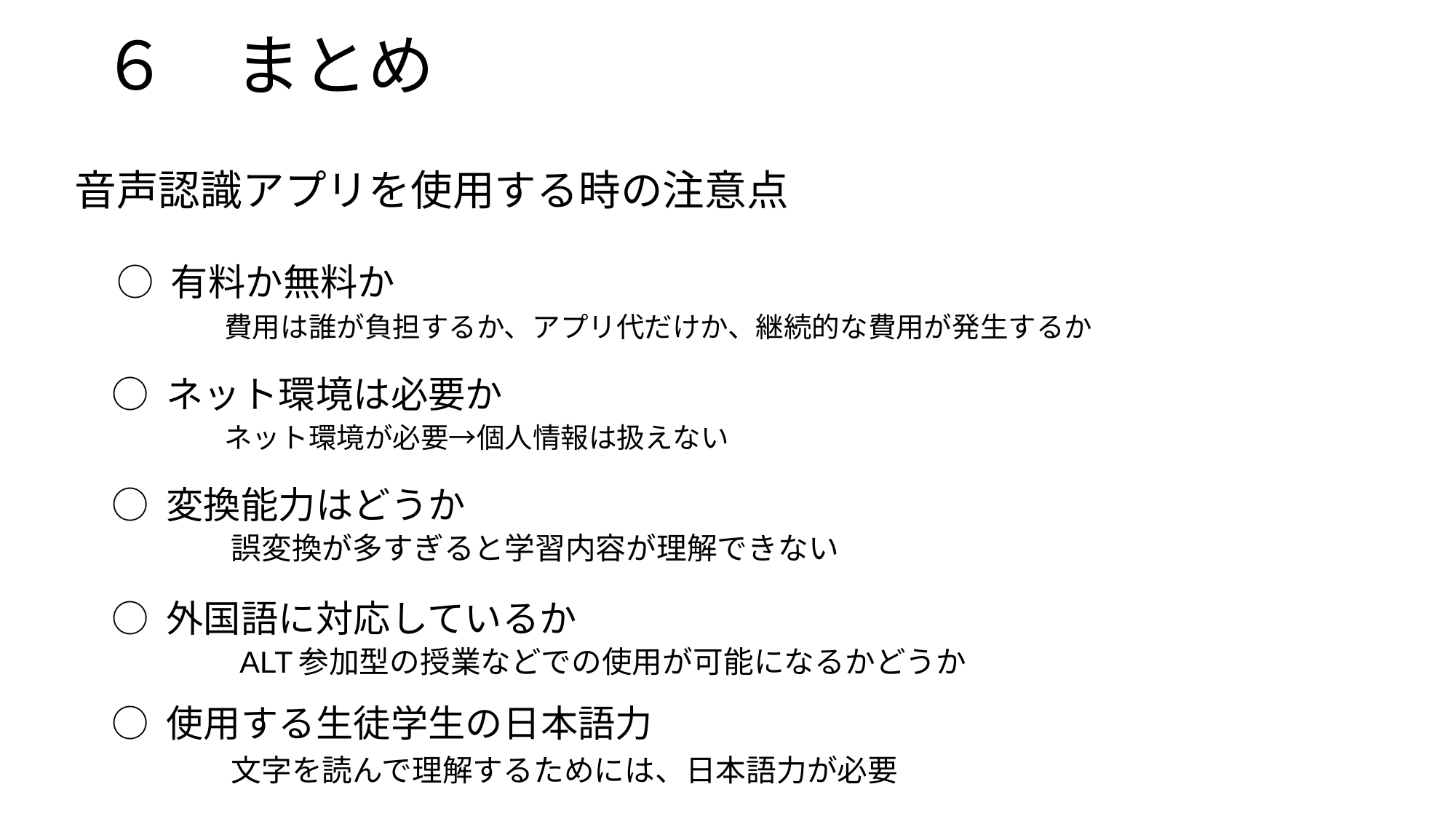

# ６　まとめ

音声認識アプリを使用する時の注意点

　○  有料か無料か
　　　　費用は誰が負担するか、アプリ代だけか、継続的な費用が発生するか
　○  ネット環境は必要か
　　　　ネット環境が必要→個人情報は扱えない

　○  変換能力はどうか
　　　　 誤変換が多すぎると学習内容が理解できない

　○  外国語に対応しているか
　　　　 ALT参加型の授業などでの使用が可能になるかどうか

　○  使用する生徒学生の日本語力
　　　　 文字を読んで理解するためには、日本語力が必要